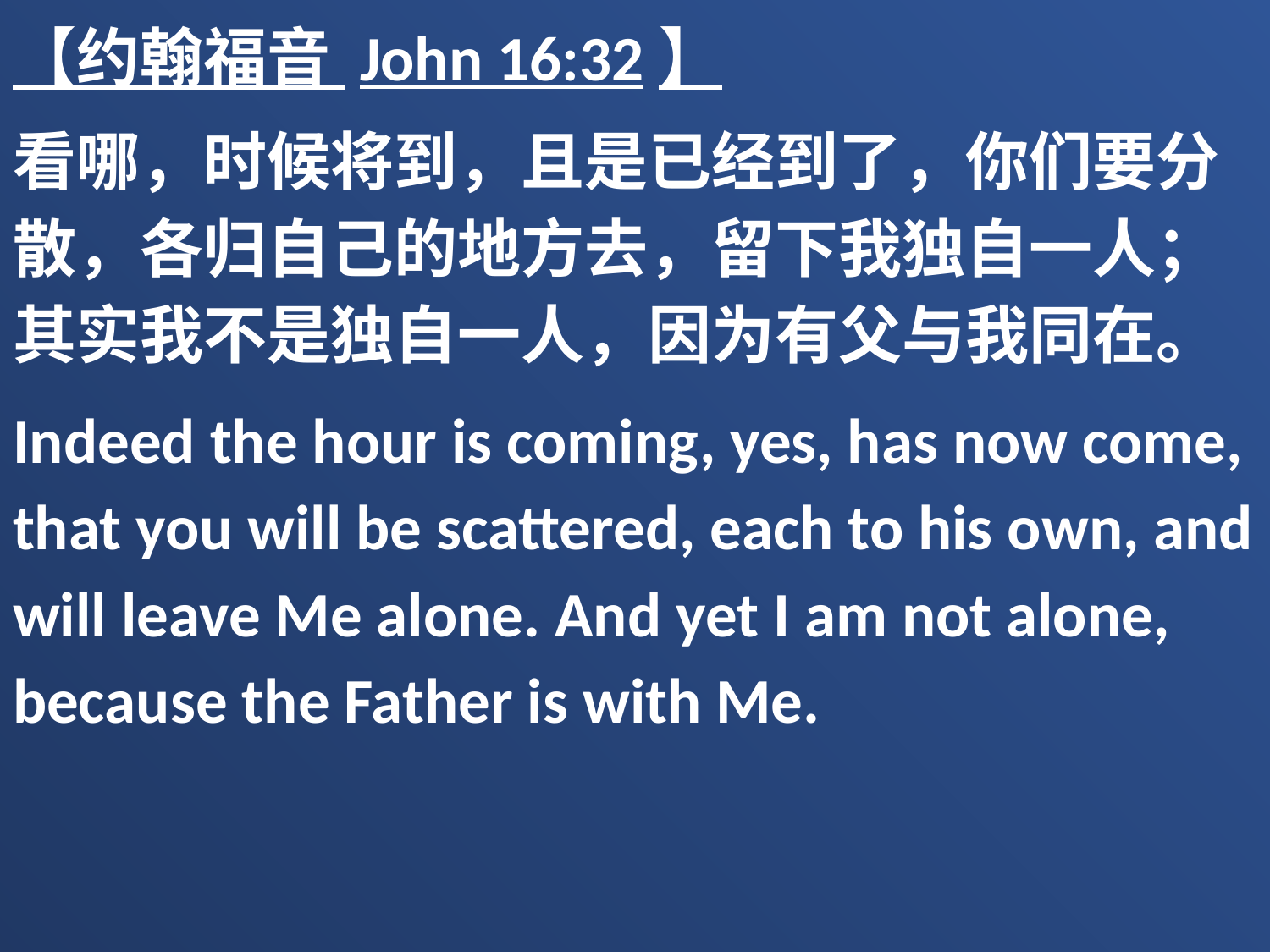

【约翰福音 John 16:32】
看哪，时候将到，且是已经到了，你们要分散，各归自己的地方去，留下我独自一人；其实我不是独自一人，因为有父与我同在。
Indeed the hour is coming, yes, has now come, that you will be scattered, each to his own, and will leave Me alone. And yet I am not alone, because the Father is with Me.